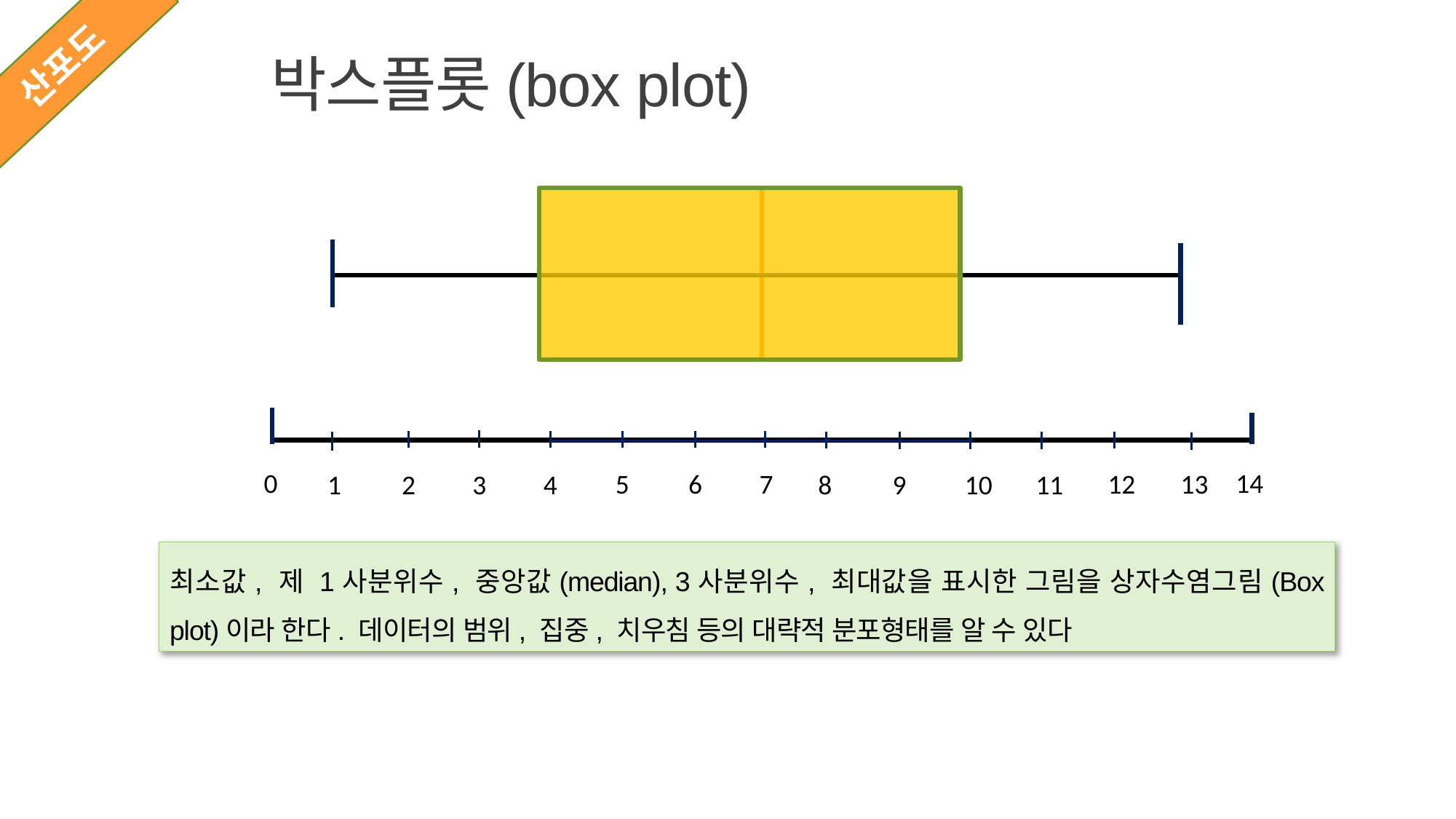

# 박스플롯(box plot)
산포도

0
14
5
6
7
12
13
1
2
3
4
8
9
10
11
최소값, 제 1사분위수, 중앙값(median), 3사분위수, 최대값을 표시한 그림을 상자수염그림(Box plot)이라 한다. 데이터의 범위, 집중, 치우침 등의 대략적 분포형태를 알 수 있다